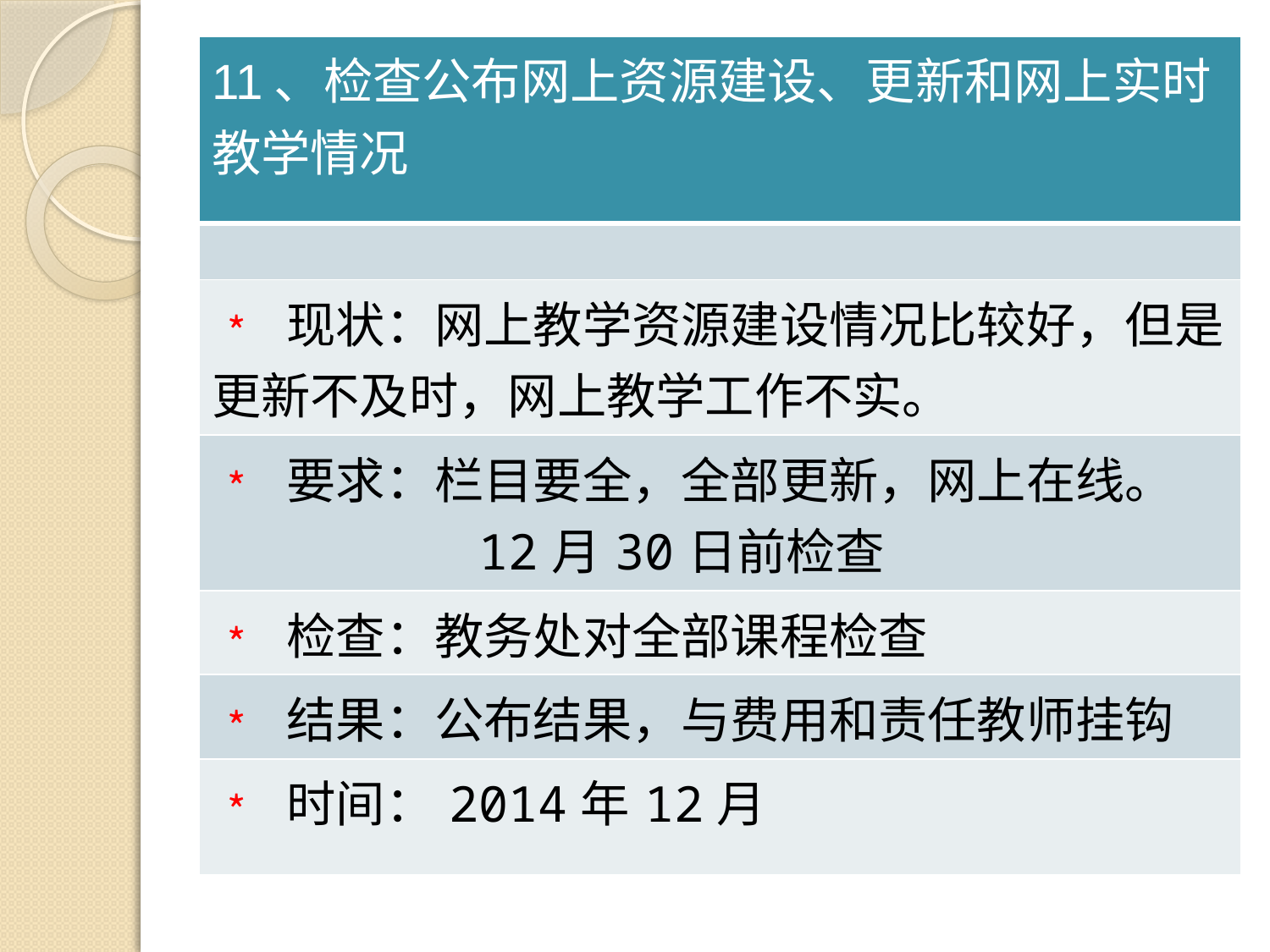

| 11、检查公布网上资源建设、更新和网上实时教学情况 |
| --- |
|  |
| ﹡ 现状：网上教学资源建设情况比较好，但是更新不及时，网上教学工作不实。 |
| ﹡ 要求：栏目要全，全部更新，网上在线。 12月30日前检查 |
| ﹡ 检查：教务处对全部课程检查 |
| ﹡ 结果：公布结果，与费用和责任教师挂钩 |
| ﹡ 时间：2014年12月 |
#